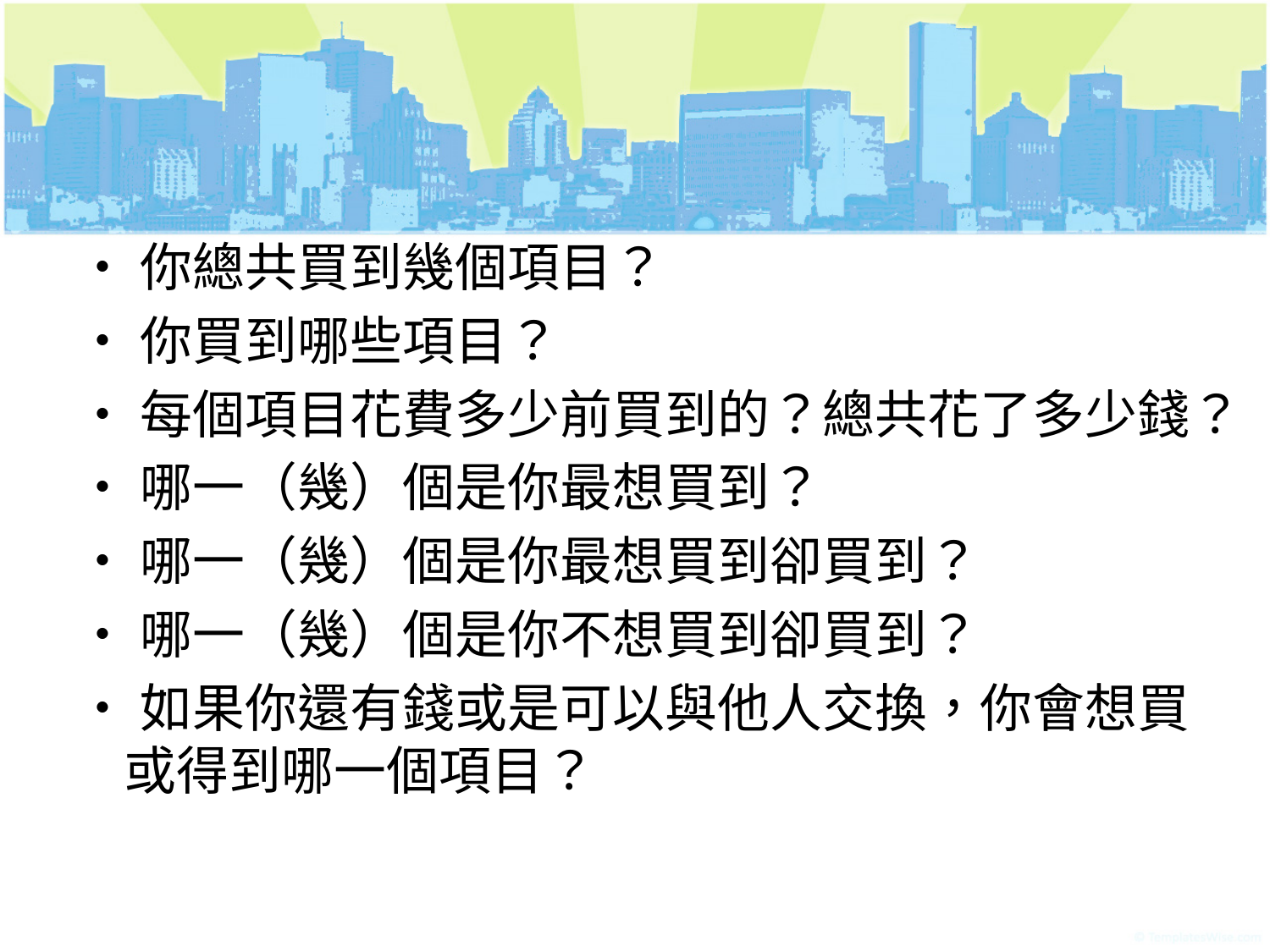

#
‧你總共買到幾個項目？
‧你買到哪些項目？
‧每個項目花費多少前買到的？總共花了多少錢？
‧哪一（幾）個是你最想買到？
‧哪一（幾）個是你最想買到卻買到？
‧哪一（幾）個是你不想買到卻買到？
‧如果你還有錢或是可以與他人交換，你會想買或得到哪一個項目？